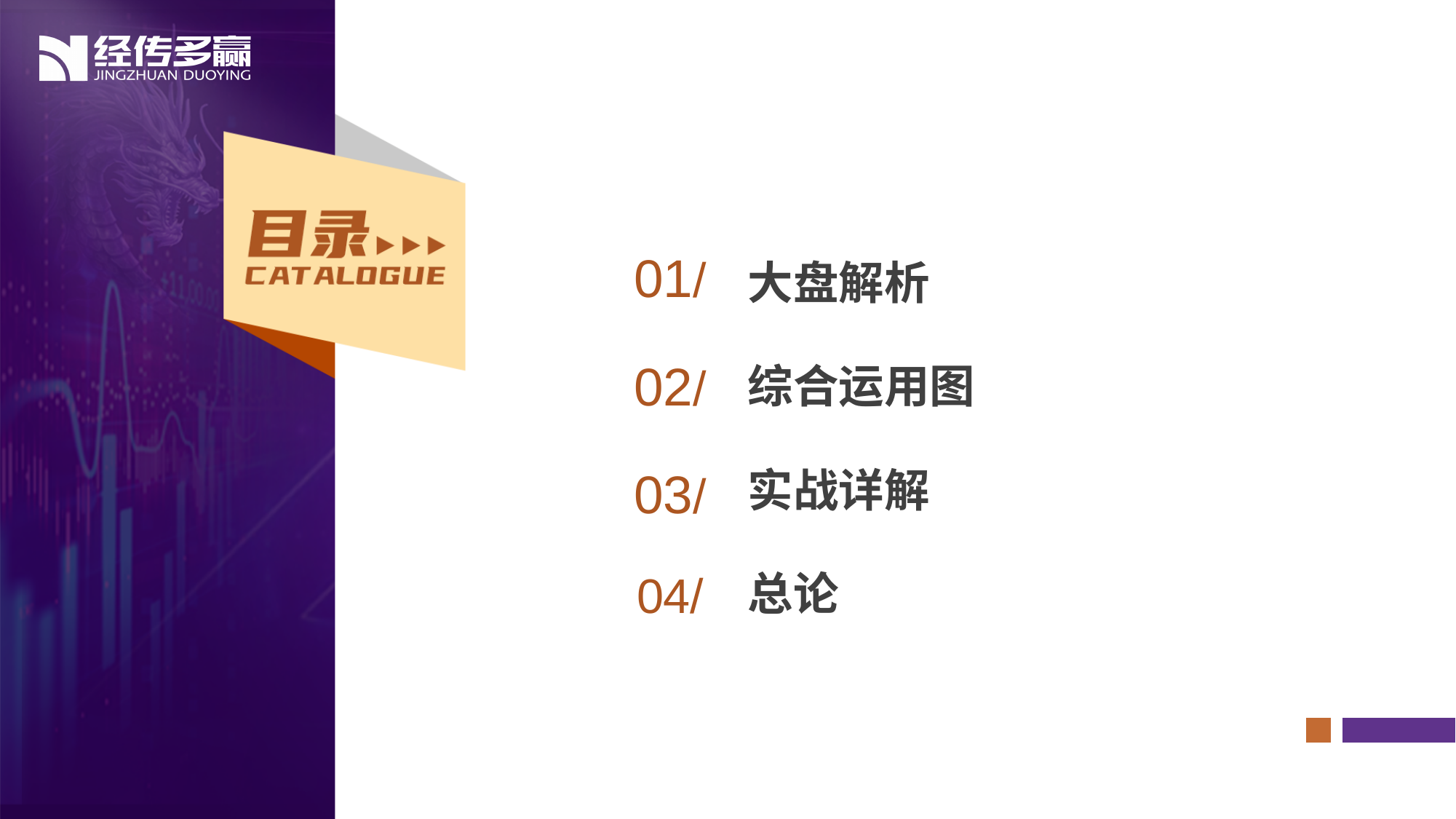

01/
02/
03/
04/

大盘解析
综合运用图
实战详解
总论